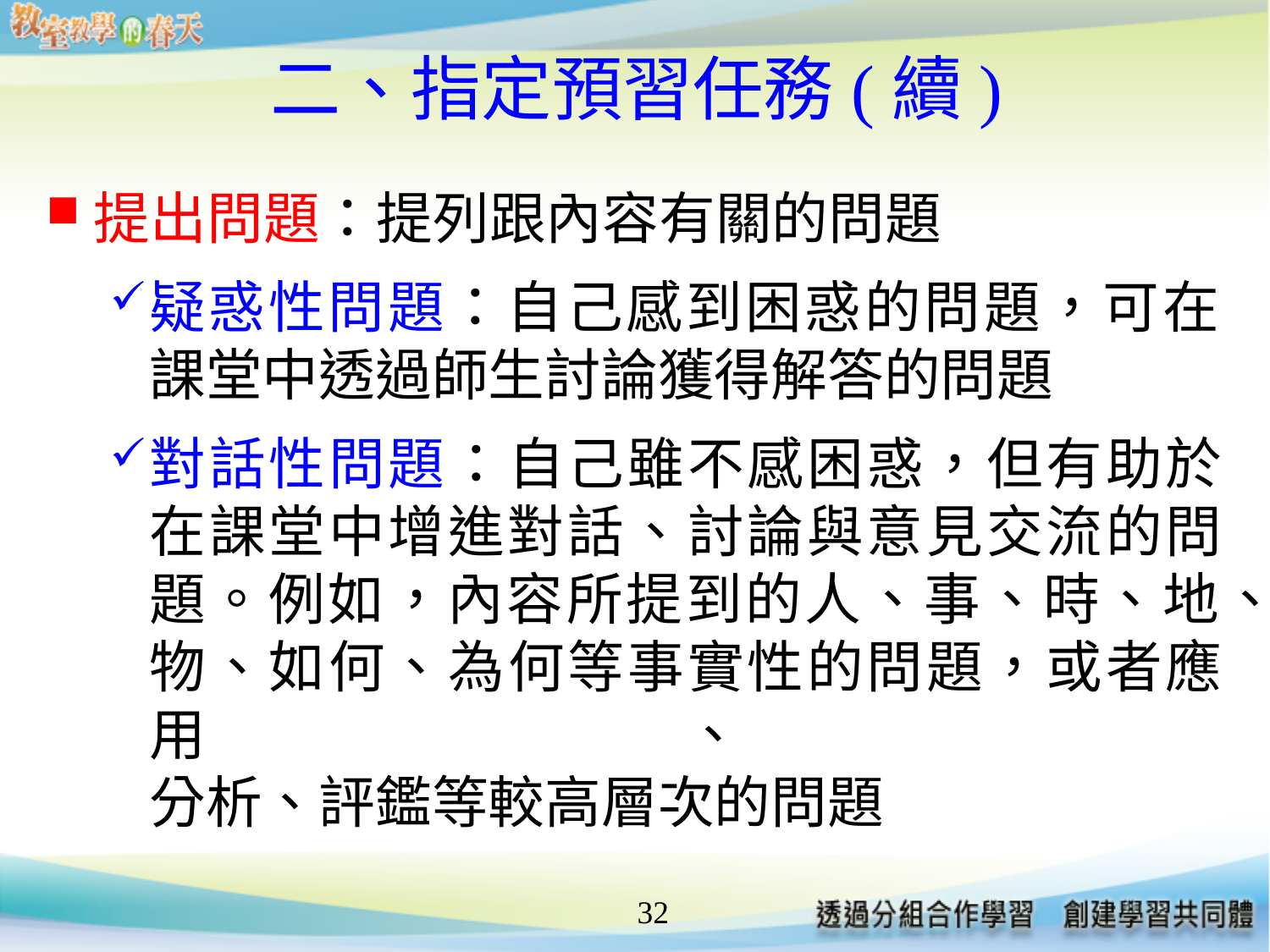

# 二、指定預習任務(續)
提出問題：提列跟內容有關的問題
疑惑性問題：自己感到困惑的問題，可在
課堂中透過師生討論獲得解答的問題
對話性問題：自己雖不感困惑，但有助於在課堂中增進對話、討論與意見交流的問題。例如，內容所提到的人、事、時、地、物、如何、為何等事實性的問題，或者應用、
分析、評鑑等較高層次的問題
32